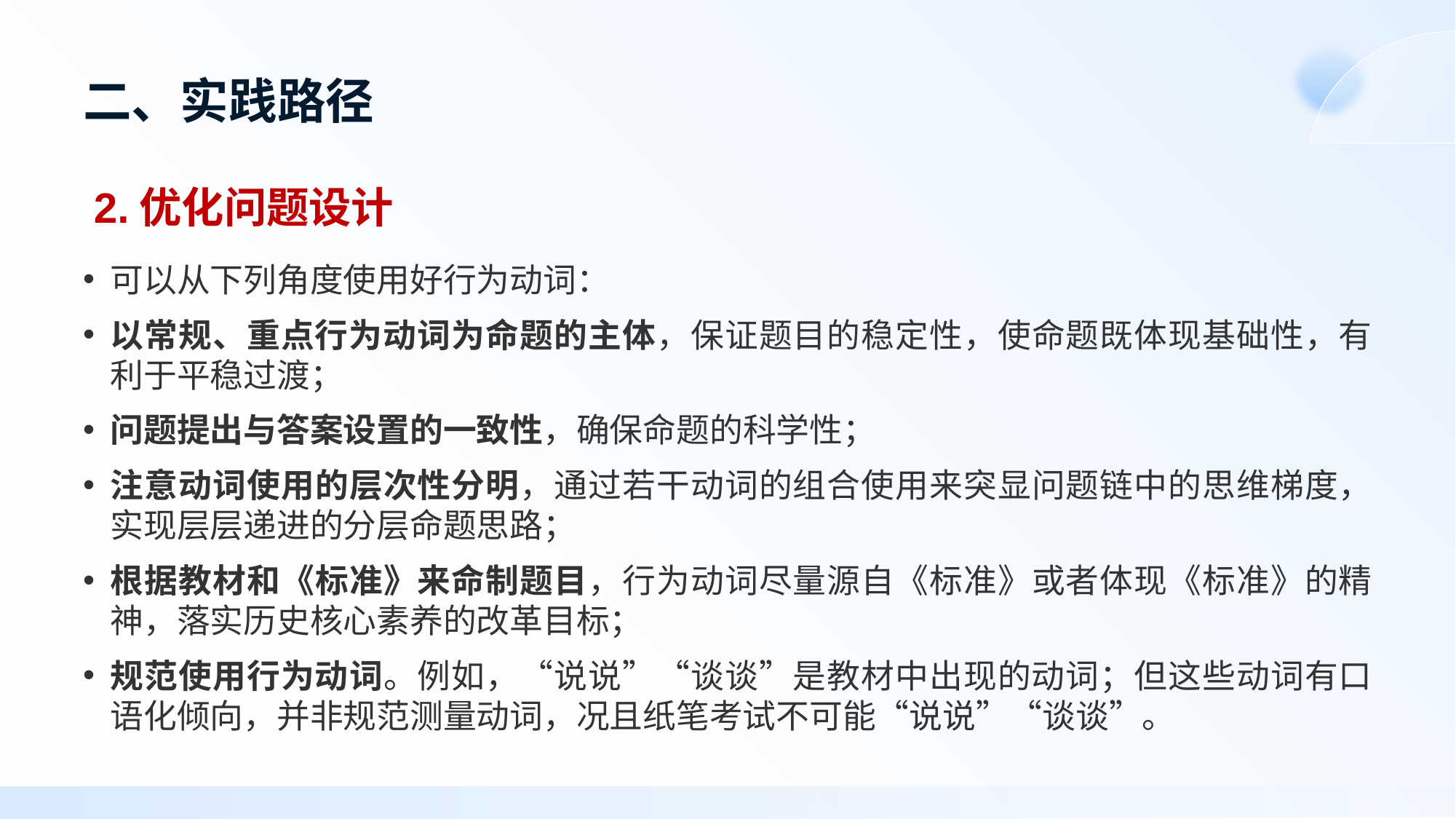

# 二、实践路径
2.优化问题设计
可以从下列角度使用好行为动词：
以常规、重点行为动词为命题的主体，保证题目的稳定性，使命题既体现基础性，有利于平稳过渡；
问题提出与答案设置的一致性，确保命题的科学性；
注意动词使用的层次性分明，通过若干动词的组合使用来突显问题链中的思维梯度，实现层层递进的分层命题思路；
根据教材和《标准》来命制题目，行为动词尽量源自《标准》或者体现《标准》的精神，落实历史核心素养的改革目标；
规范使用行为动词。例如，“说说”“谈谈”是教材中出现的动词；但这些动词有口语化倾向，并非规范测量动词，况且纸笔考试不可能“说说”“谈谈”。